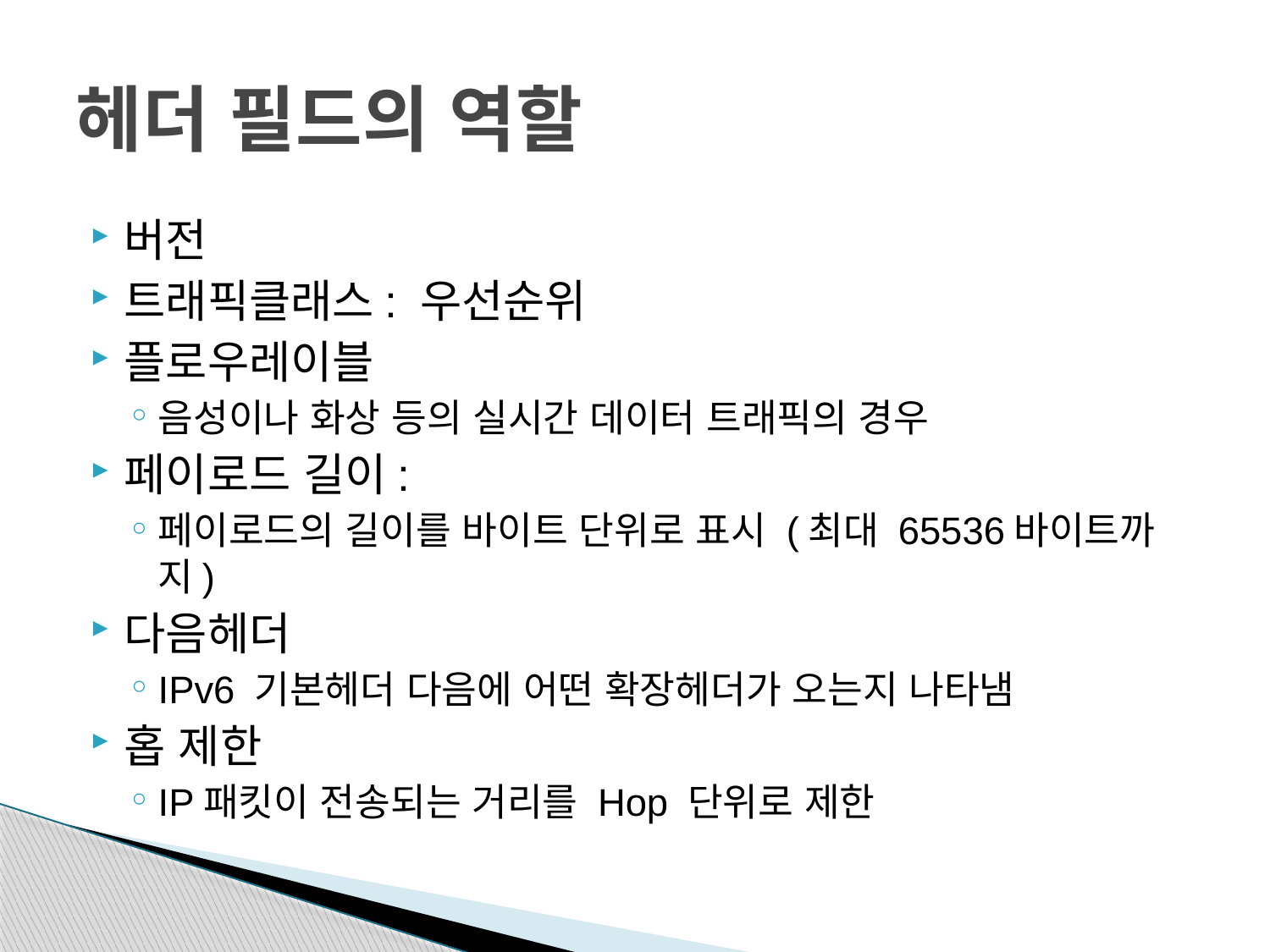

# 헤더 필드의 역할
버전
트래픽클래스: 우선순위
플로우레이블
음성이나 화상 등의 실시간 데이터 트래픽의 경우
페이로드 길이:
페이로드의 길이를 바이트 단위로 표시 (최대 65536바이트까지)
다음헤더
IPv6 기본헤더 다음에 어떤 확장헤더가 오는지 나타냄
홉 제한
IP패킷이 전송되는 거리를 Hop 단위로 제한